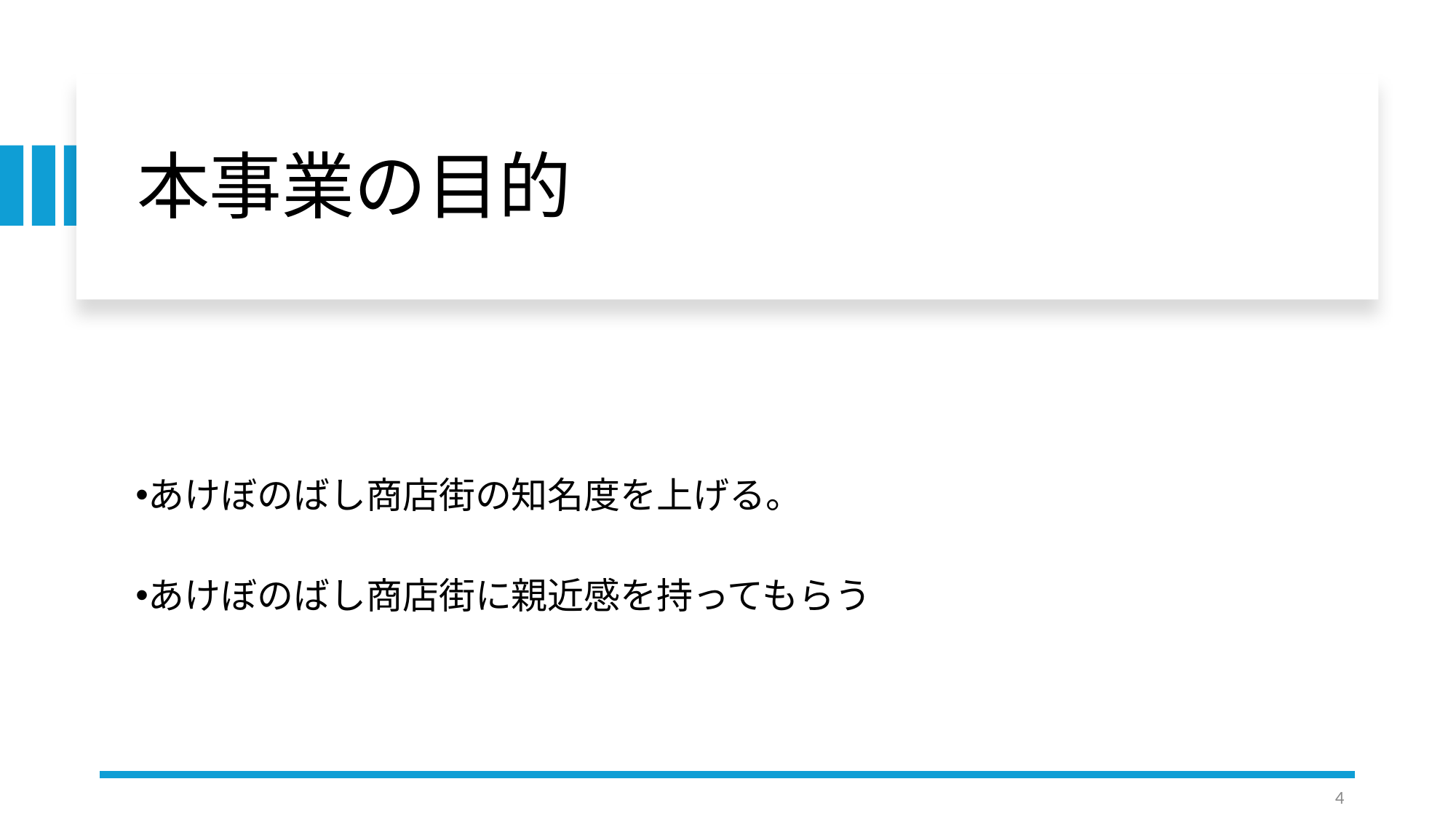

# 本事業の目的

あけぼのばし商店街の知名度を上げる。

あけぼのばし商店街に親近感を持ってもらう
4